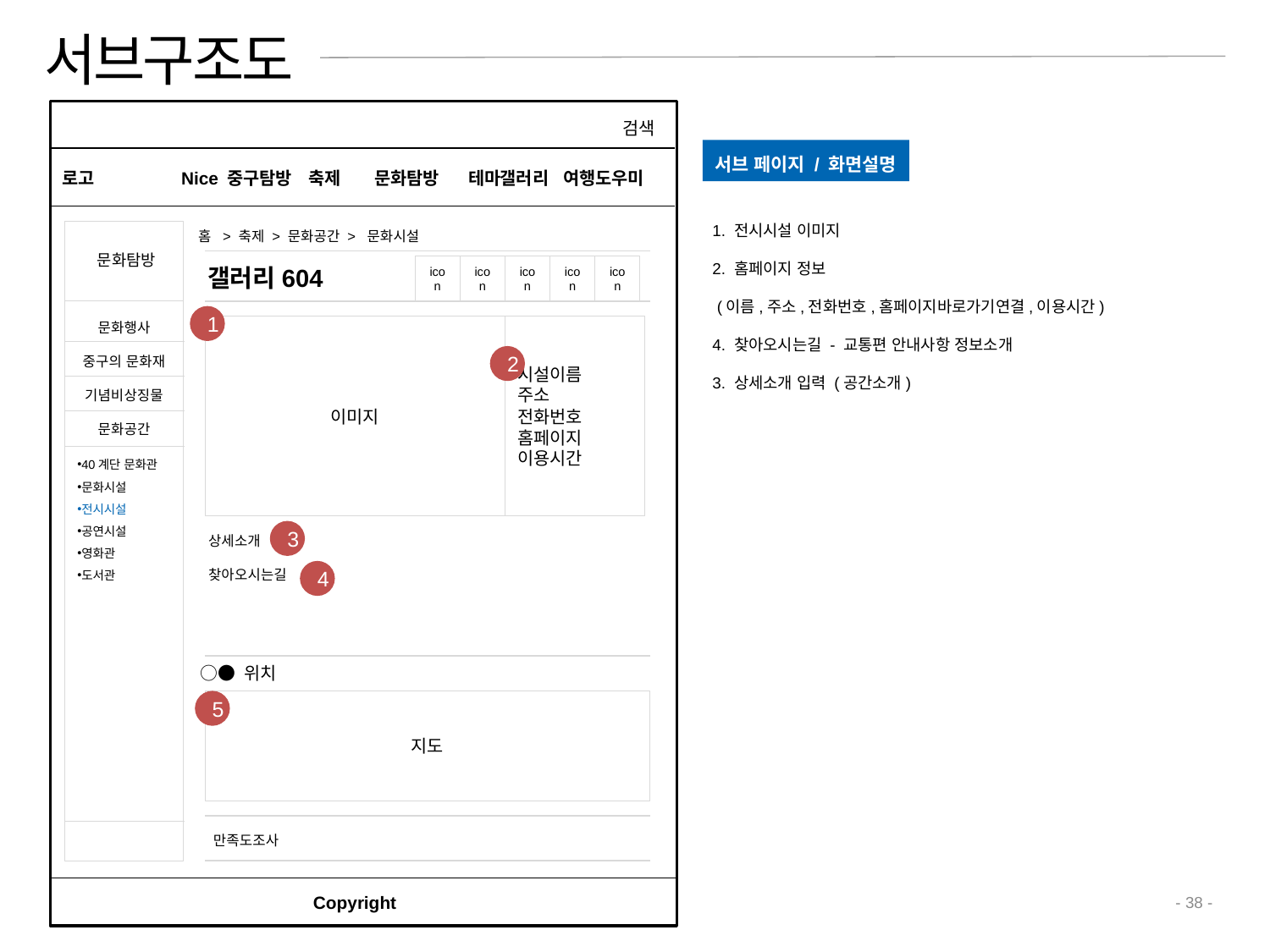

# 서브구조도
ㄷ
검색
서브 페이지 / 화면설명

로고
Nice 중구탐방	축제       문화탐방      테마갤러리   여행도우미
1. 전시시설 이미지
2. 홈페이지 정보
 (이름,주소,전화번호,홈페이지바로가기연결,이용시간)
4. 찾아오시는길 - 교통편 안내사항 정보소개
3. 상세소개 입력 (공간소개)

문화탐방
홈  > 축제 > 문화공간 >  문화시설
갤러리604
icon
icon
icon
icon
icon
문화행사
중구의 문화재
기념비상징물
문화공간

1
이미지
시설이름
주소
전화번호
홈페이지
이용시간
2
40계단 문화관
문화시설
전시시설
공연시설
영화관
도서관
3
상세소개

찾아오시는길
4
○● 위치
5
지도
만족도조사
Copyright